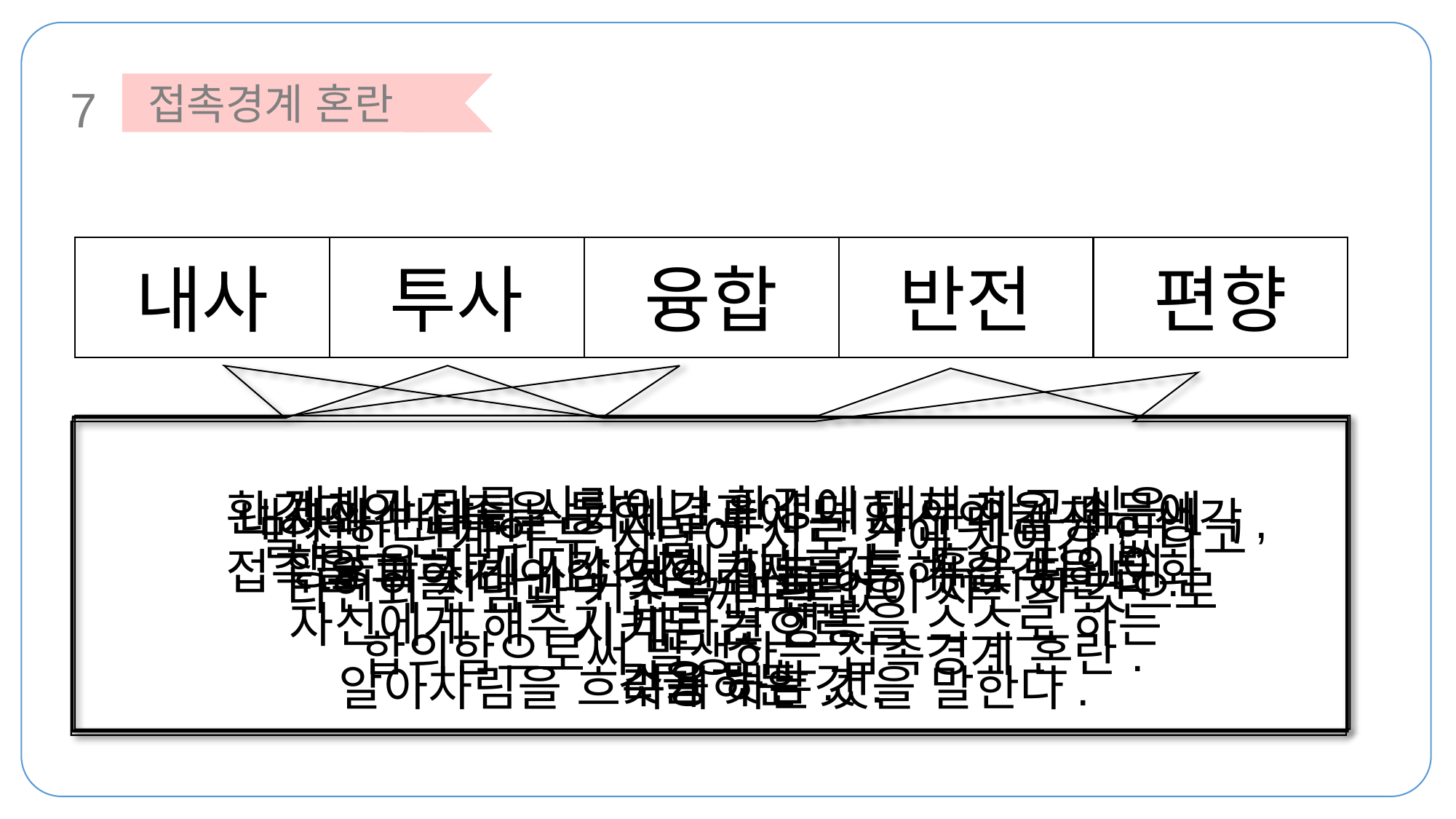

접촉경계 혼란

7
반전
내사
투사
융합
편향

개체가 다른 사람이나 환경에 대해 하고 싶은 행동을 자기 자신에게 하는 것, 혹은 타인이 자신에게 해주기 바라는 행동을 스스로 하는 것을 뜻함.

밀접한 관계의 두 사람이 서로 간에 차이가 없다고 느끼도록
합의함으로써 발생하는 접촉경계 혼란.

타인의 신념과 기준을 비판 없이 자신의 것으로 수용하는 것.

내사와 반대되는 기제, 투사는 자신의 감정, 생각, 욕구를 타인의 것으로 돌리는 것을 뜻한다.

환경과의 접촉을 통한 결과에 대한 두려움 때문에 접촉을 피하거나 감각적 기제를 통해 감각을 둔화 시키는 것으로
알아차림을 흐리게 하는 것을 말한다.